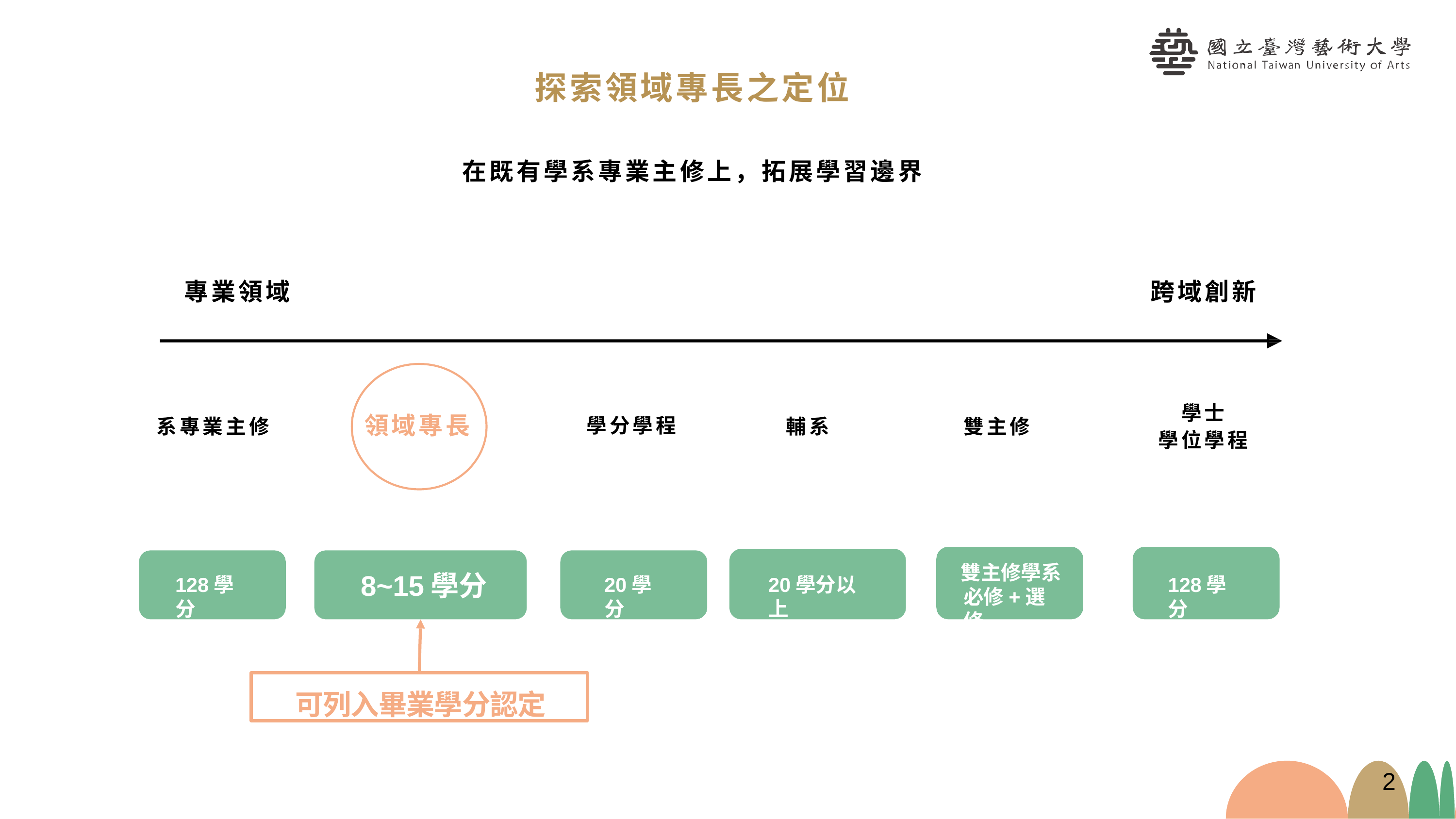

# 探索領域專長之定位
在既有學系專業主修上，拓展學習邊界
專業領域
跨域創新

學士 學位學程
領域專長
學分學程
系專業主修
輔系
雙主修

雙主修學系
必修+選修
8~15學分
128學分
20學分
20學分以上
128學分

可列入畢業學分認定

2